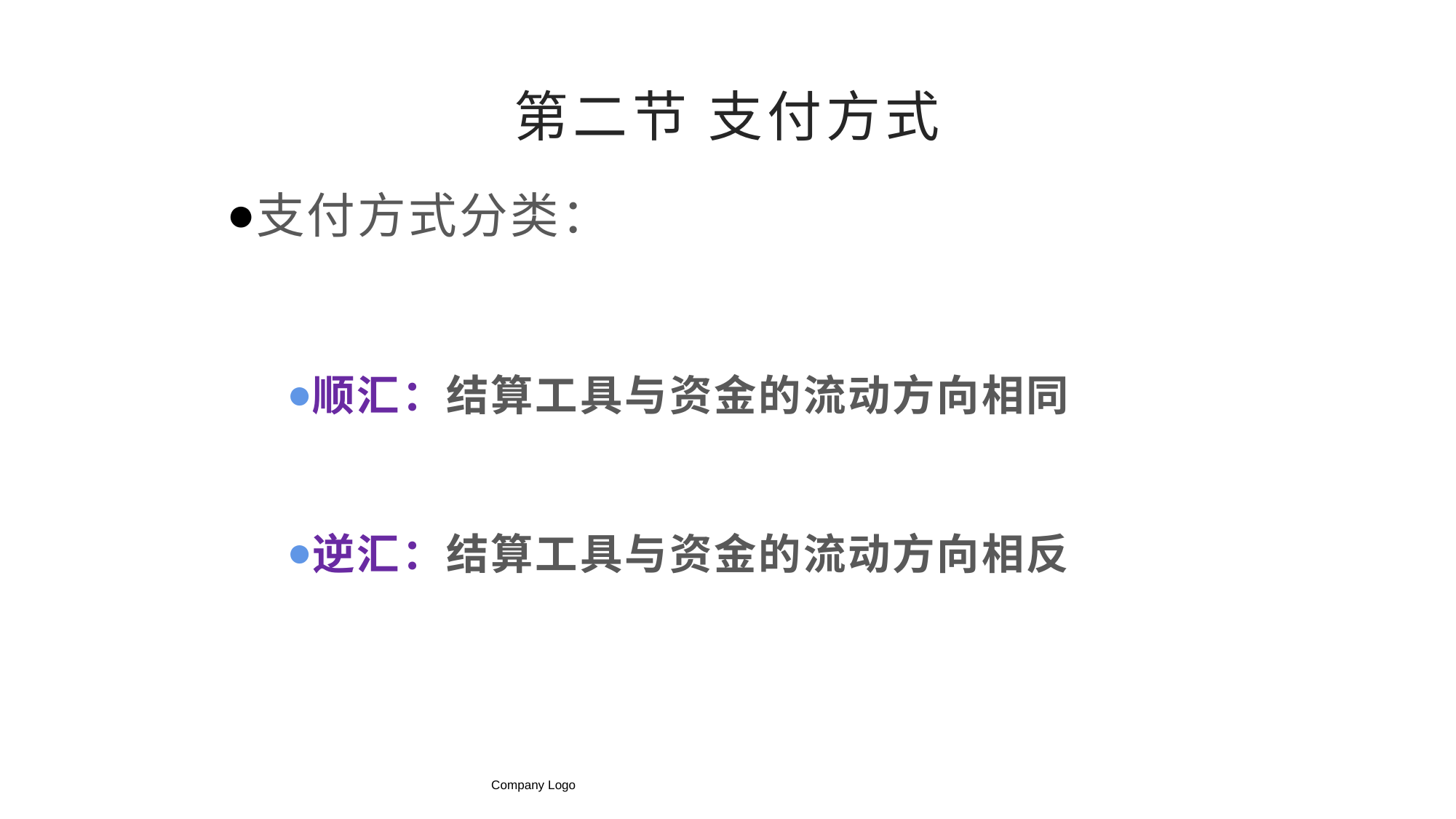

第二节 支付方式
支付方式分类：

顺汇：结算工具与资金的流动方向相同

逆汇：结算工具与资金的流动方向相反
Company Logo